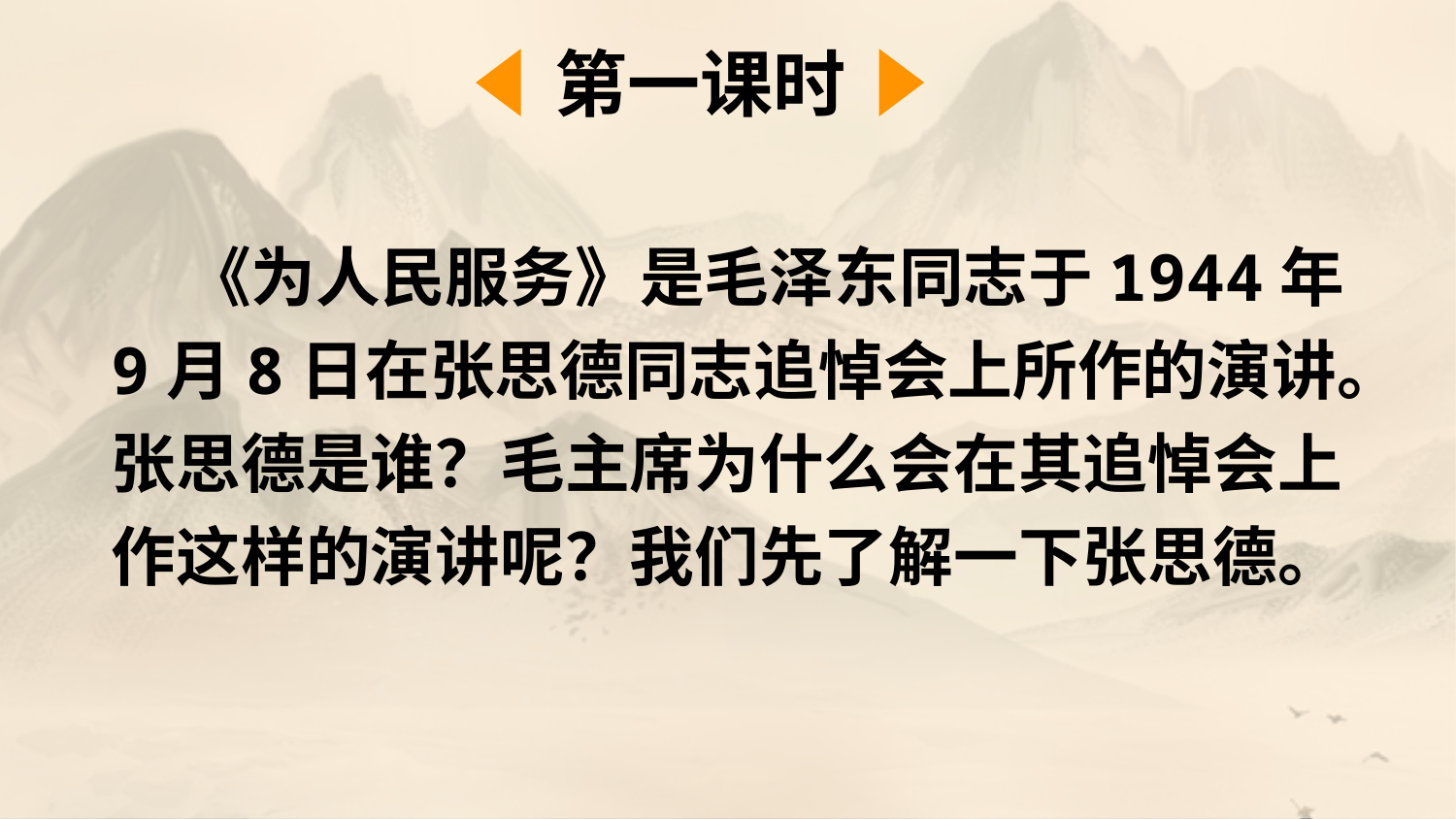

第一课时

    《为人民服务》是毛泽东同志于1944年9月8日在张思德同志追悼会上所作的演讲。张思德是谁？毛主席为什么会在其追悼会上作这样的演讲呢？我们先了解一下张思德。